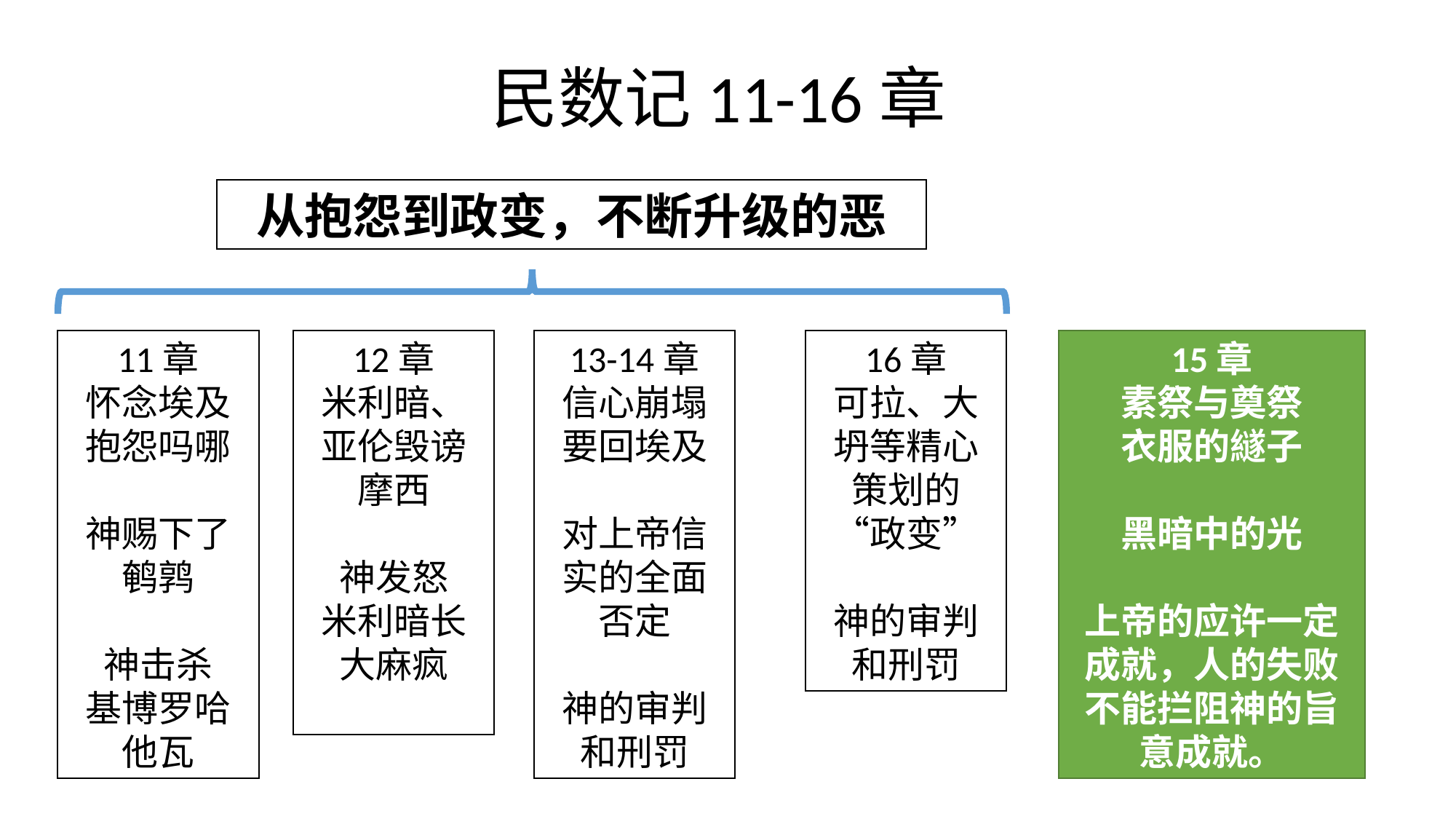

# 民数记11-16章
从抱怨到政变，不断升级的恶
11章
怀念埃及
抱怨吗哪

神赐下了鹌鹑

神击杀
基博罗哈他瓦
12章
米利暗、亚伦毁谤摩西

神发怒
米利暗长大麻疯

13-14章
信心崩塌
要回埃及

对上帝信实的全面否定

神的审判和刑罚
16章
可拉、大坍等精心策划的“政变”

神的审判和刑罚
15章
素祭与奠祭
衣服的繸子

黑暗中的光

上帝的应许一定成就，人的失败不能拦阻神的旨意成就。